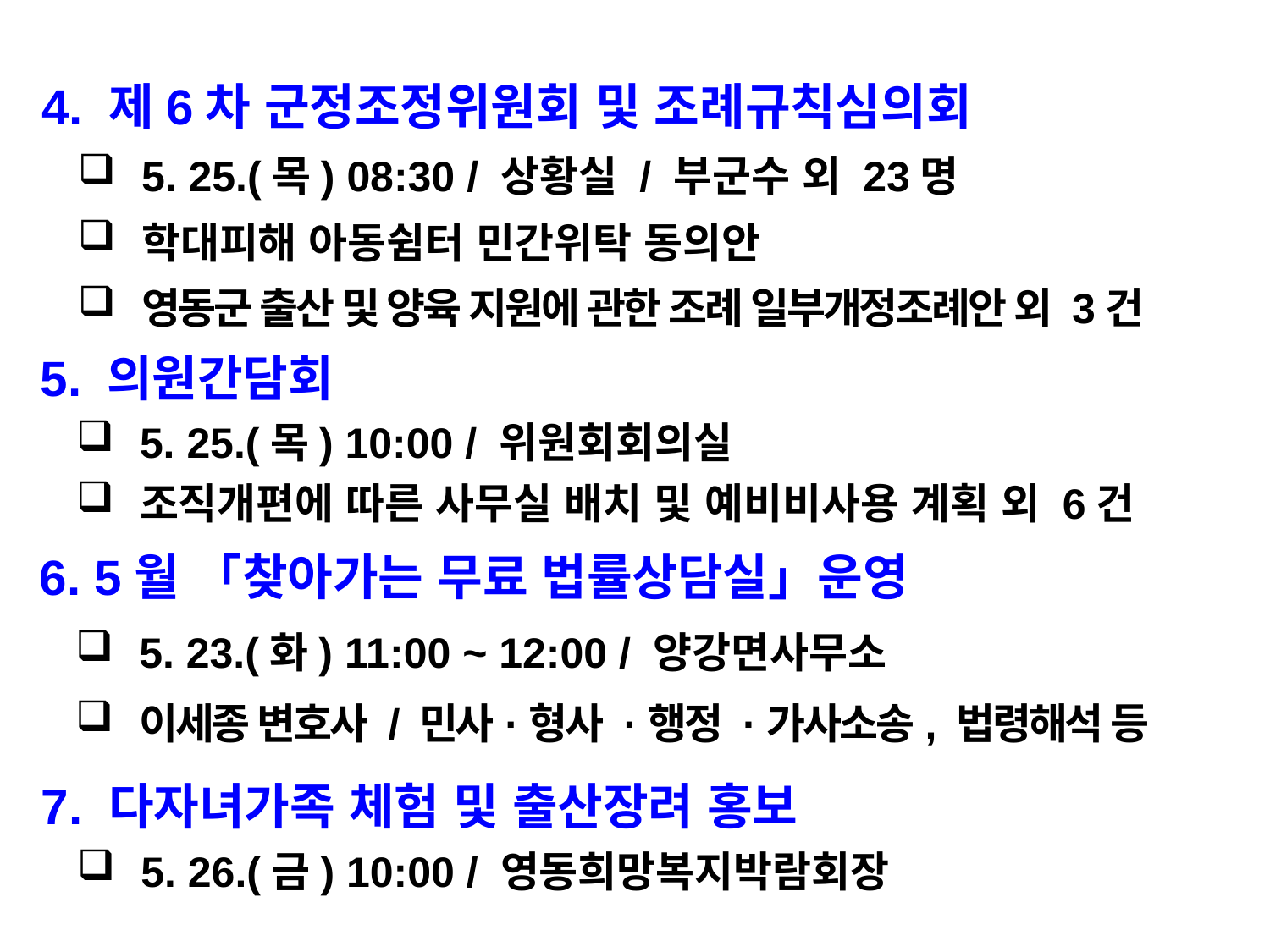

4. 제6차 군정조정위원회 및 조례규칙심의회
5. 25.(목) 08:30 / 상황실 / 부군수 외 23명
학대피해 아동쉼터 민간위탁 동의안
영동군 출산 및 양육 지원에 관한 조례 일부개정조례안 외 3건

  5. 의원간담회
5. 25.(목) 10:00 / 위원회회의실
조직개편에 따른 사무실 배치 및 예비비사용 계획 외 6건

  6. 5월 「찾아가는 무료 법률상담실」운영
5. 23.(화) 11:00 ~ 12:00 / 양강면사무소
이세종 변호사 / 민사·형사 ·행정 ·가사소송, 법령해석 등

  7. 다자녀가족 체험 및 출산장려 홍보
5. 26.(금) 10:00 / 영동희망복지박람회장